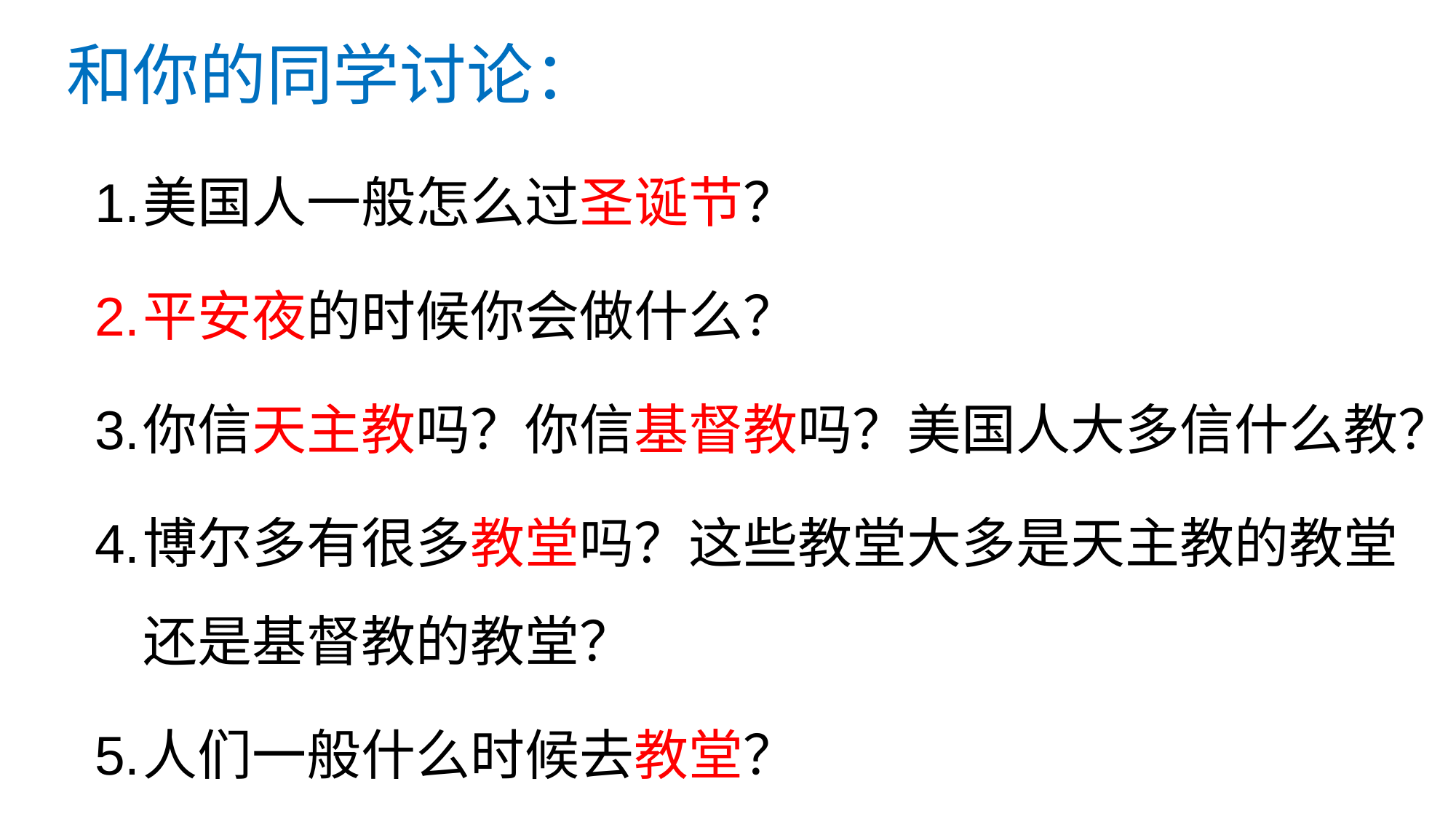

# 和你的同学讨论：
美国人一般怎么过圣诞节？
平安夜的时候你会做什么？
你信天主教吗？你信基督教吗？美国人大多信什么教？
博尔多有很多教堂吗？这些教堂大多是天主教的教堂还是基督教的教堂？
人们一般什么时候去教堂？